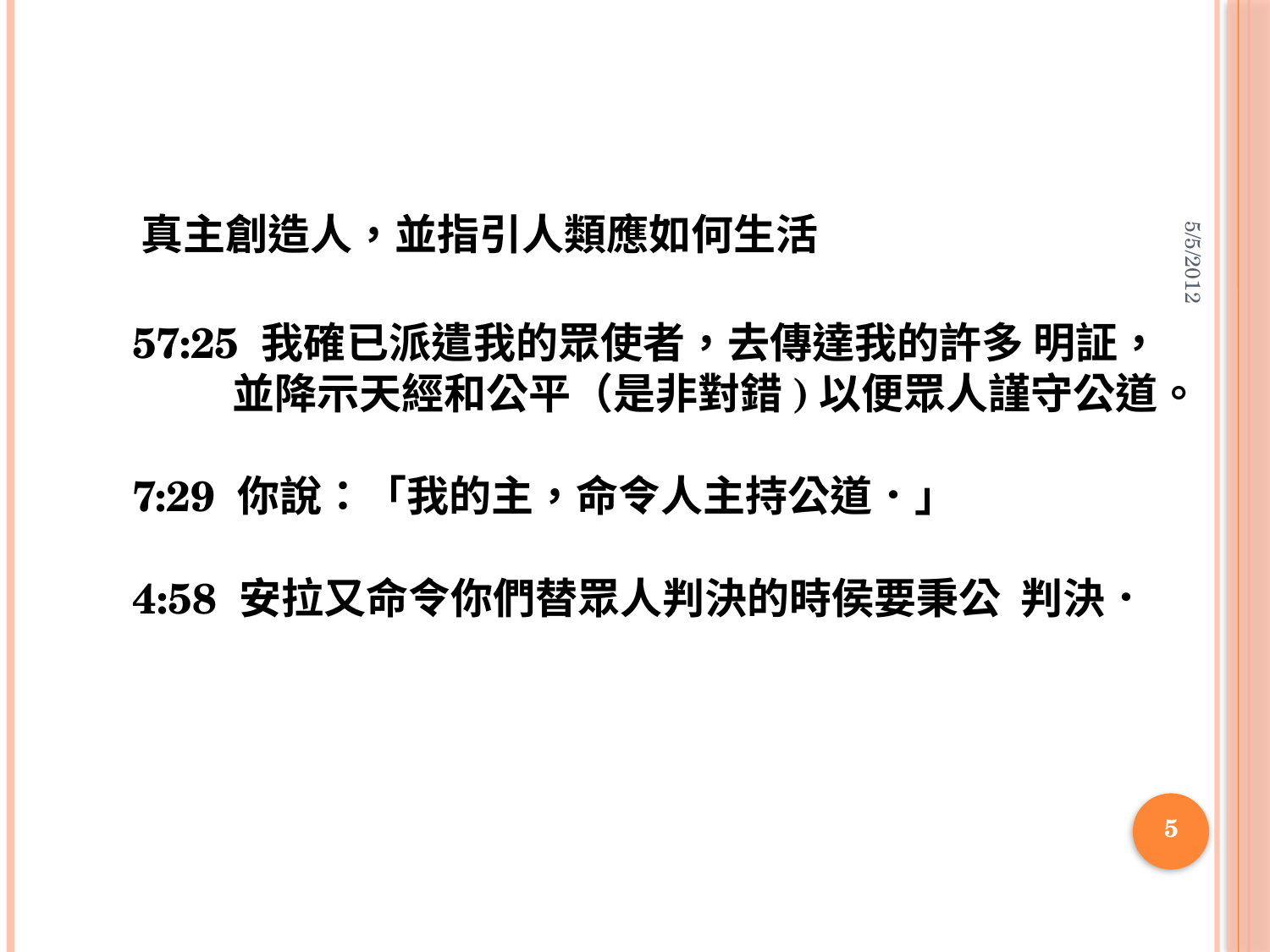

真主創造人，並指引人類應如何生活

  57:25 我確已派遣我的眾使者，去傳達我的許多 明証，
            並降示天經和公平（是非對錯)以便眾人謹守公道。

  7:29 你說：「我的主，命令人主持公道．」

  4:58 安拉又命令你們替眾人判決的時侯要秉公  判決．

5/5/2012
5